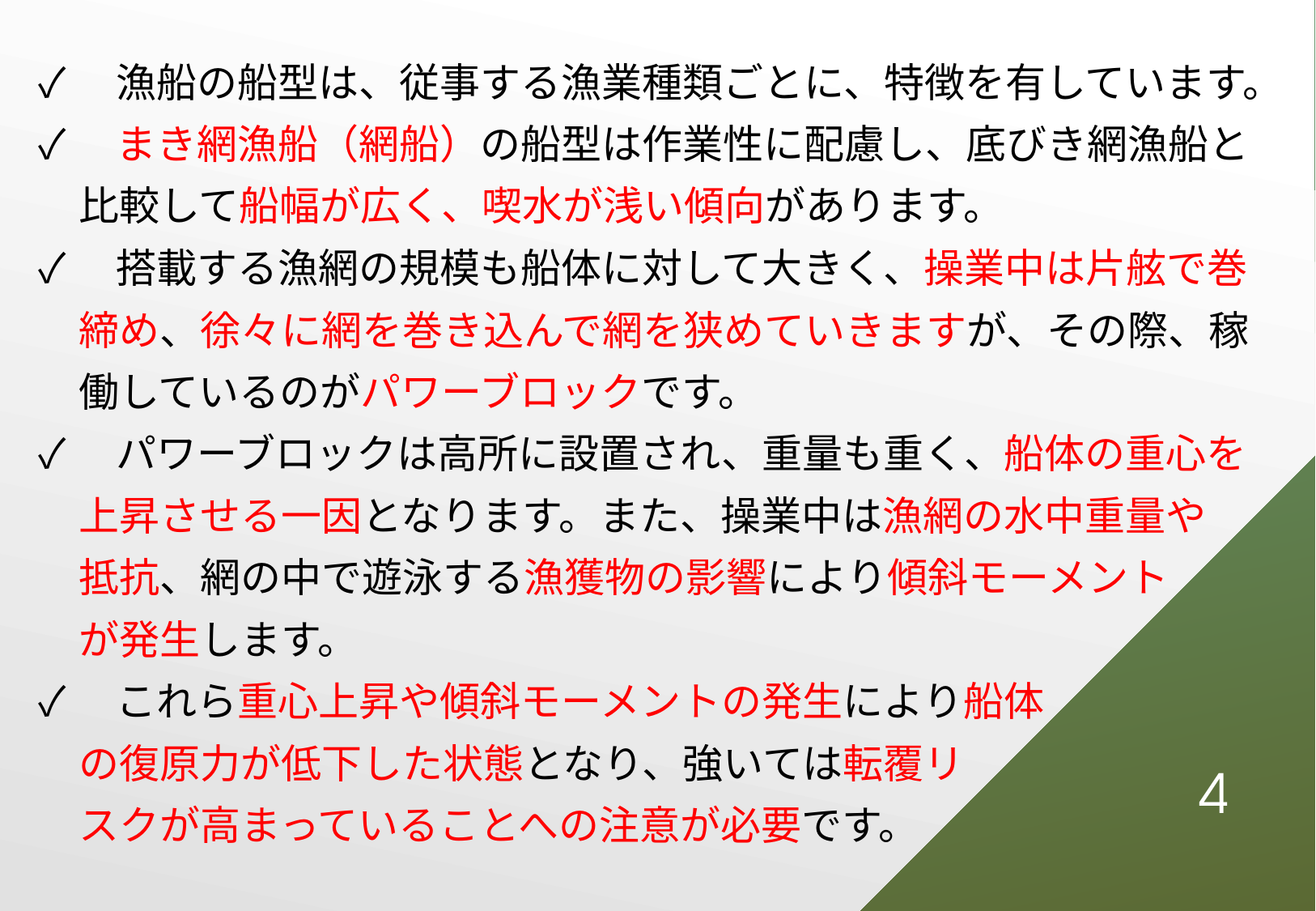

✓　漁船の船型は、従事する漁業種類ごとに、特徴を有しています。
✓　まき網漁船（網船）の船型は作業性に配慮し、底びき網漁船と
　比較して船幅が広く、喫水が浅い傾向があります。
✓　搭載する漁網の規模も船体に対して大きく、操業中は片舷で巻
　締め、徐々に網を巻き込んで網を狭めていきますが、その際、稼
　働しているのがパワーブロックです。
✓　パワーブロックは高所に設置され、重量も重く、船体の重心を
　上昇させる一因となります。また、操業中は漁網の水中重量や
　抵抗、網の中で遊泳する漁獲物の影響により傾斜モーメント
　が発生します。
✓　これら重心上昇や傾斜モーメントの発生により船体
　の復原力が低下した状態となり、強いては転覆リ
　スクが高まっていることへの注意が必要です。
4